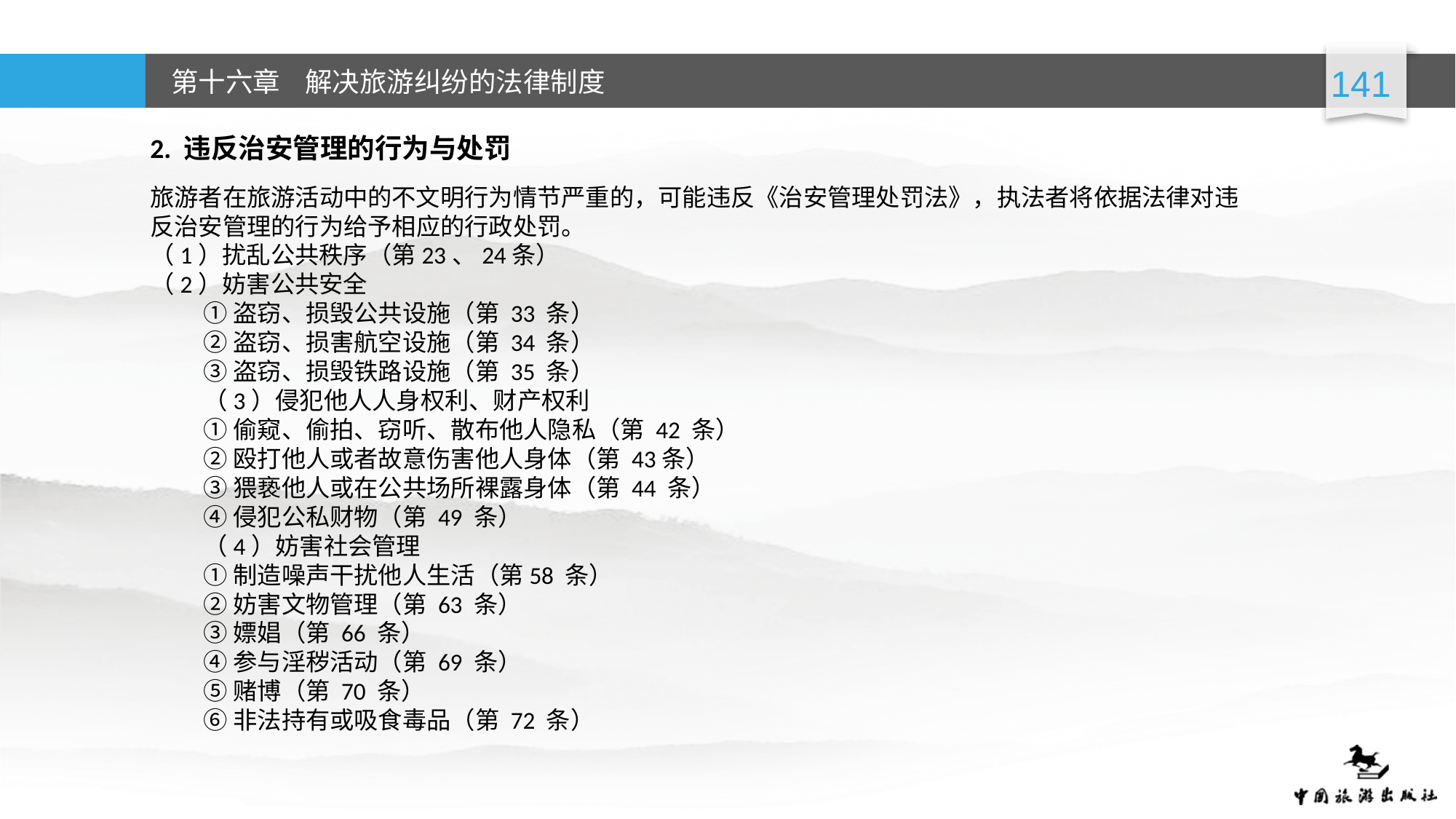

2. 违反治安管理的行为与处罚

旅游者在旅游活动中的不文明行为情节严重的，可能违反《治安管理处罚法》，执法者将依据法律对违反治安管理的行为给予相应的行政处罚。
（1）扰乱公共秩序（第23、24条）
（2）妨害公共安全
①盗窃、损毁公共设施（第 33 条）
②盗窃、损害航空设施（第 34 条）
③盗窃、损毁铁路设施（第 35 条）
（3）侵犯他人人身权利、财产权利
①偷窥、偷拍、窃听、散布他人隐私（第 42 条）
②殴打他人或者故意伤害他人身体（第 43条）
③猥亵他人或在公共场所裸露身体（第 44 条）
④侵犯公私财物（第 49 条）
（4）妨害社会管理
①制造噪声干扰他人生活（第58 条）
②妨害文物管理（第 63 条）
③嫖娼（第 66 条）
④参与淫秽活动（第 69 条）
⑤赌博（第 70 条）
⑥非法持有或吸食毒品（第 72 条）